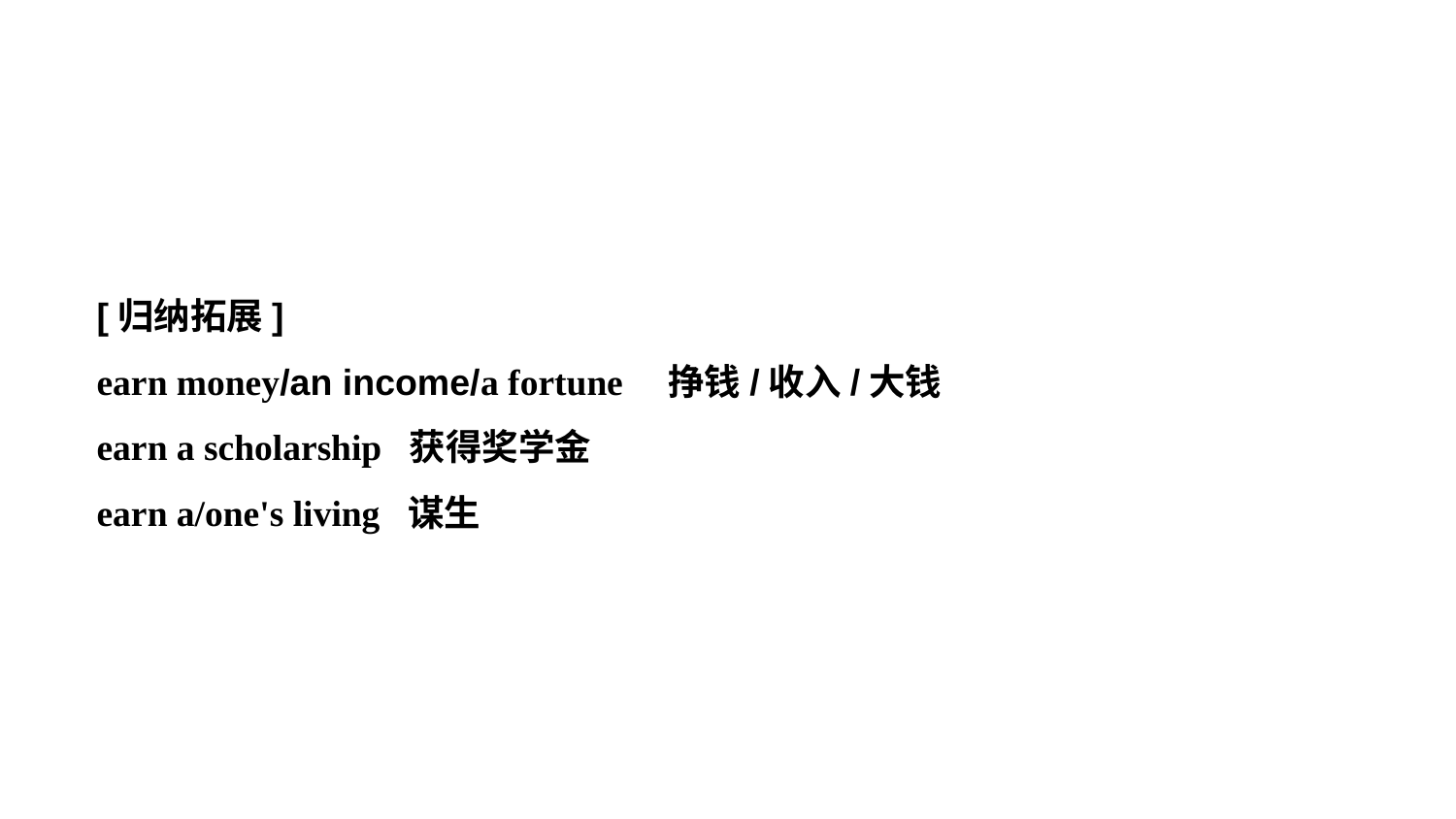

[归纳拓展]
earn money/an income/a fortune　挣钱/收入/大钱
earn a scholarship  获得奖学金
earn a/one's living  谋生